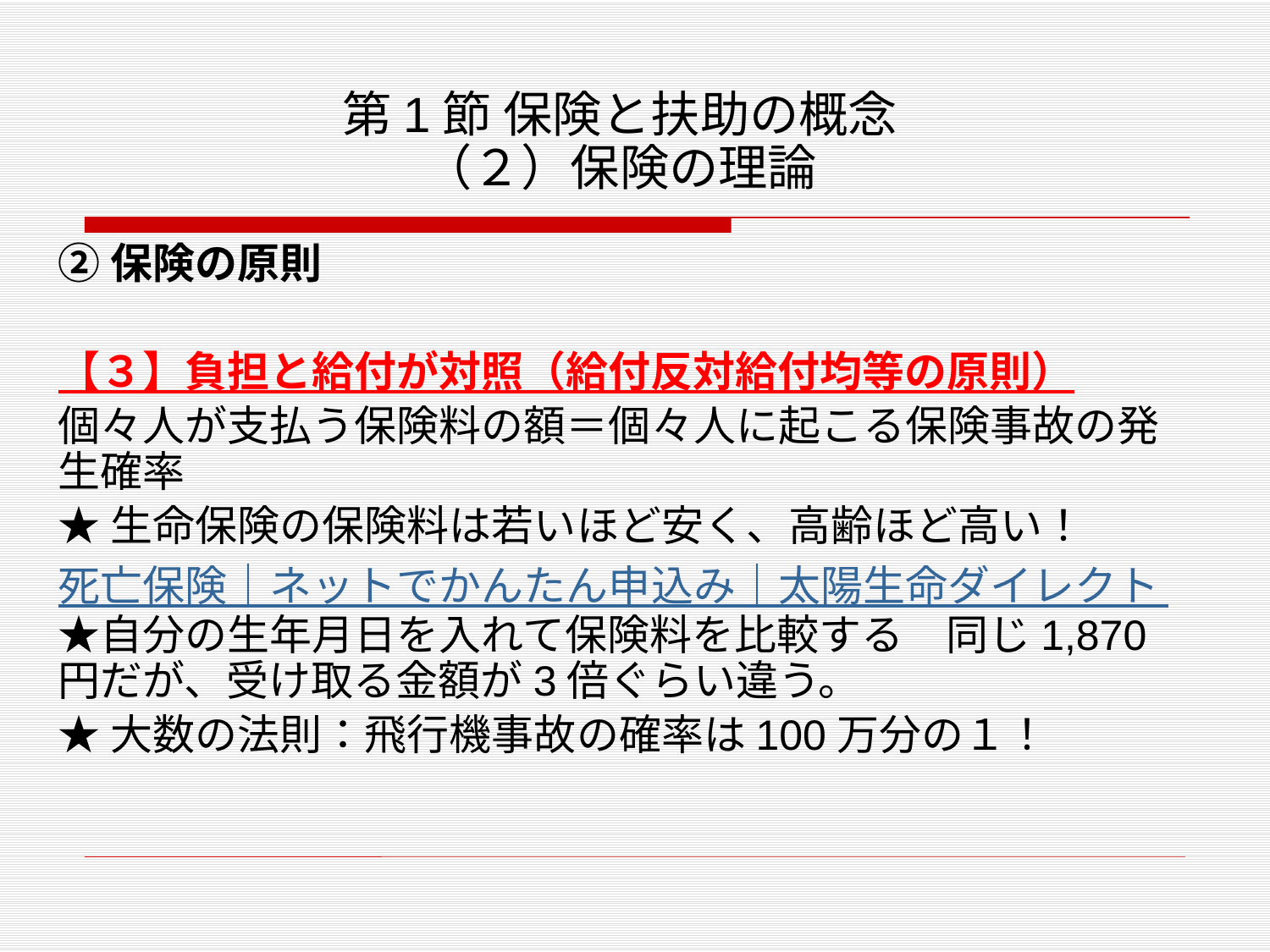

# 第1節 保険と扶助の概念 （２）保険の理論
②保険の原則

【３】負担と給付が対照（給付反対給付均等の原則）
個々人が支払う保険料の額＝個々人に起こる保険事故の発生確率
★生命保険の保険料は若いほど安く、高齢ほど高い！
死亡保険｜ネットでかんたん申込み｜太陽生命ダイレクト ★自分の生年月日を入れて保険料を比較する　同じ1,870円だが、受け取る金額が3倍ぐらい違う。
★大数の法則：飛行機事故の確率は100万分の１！